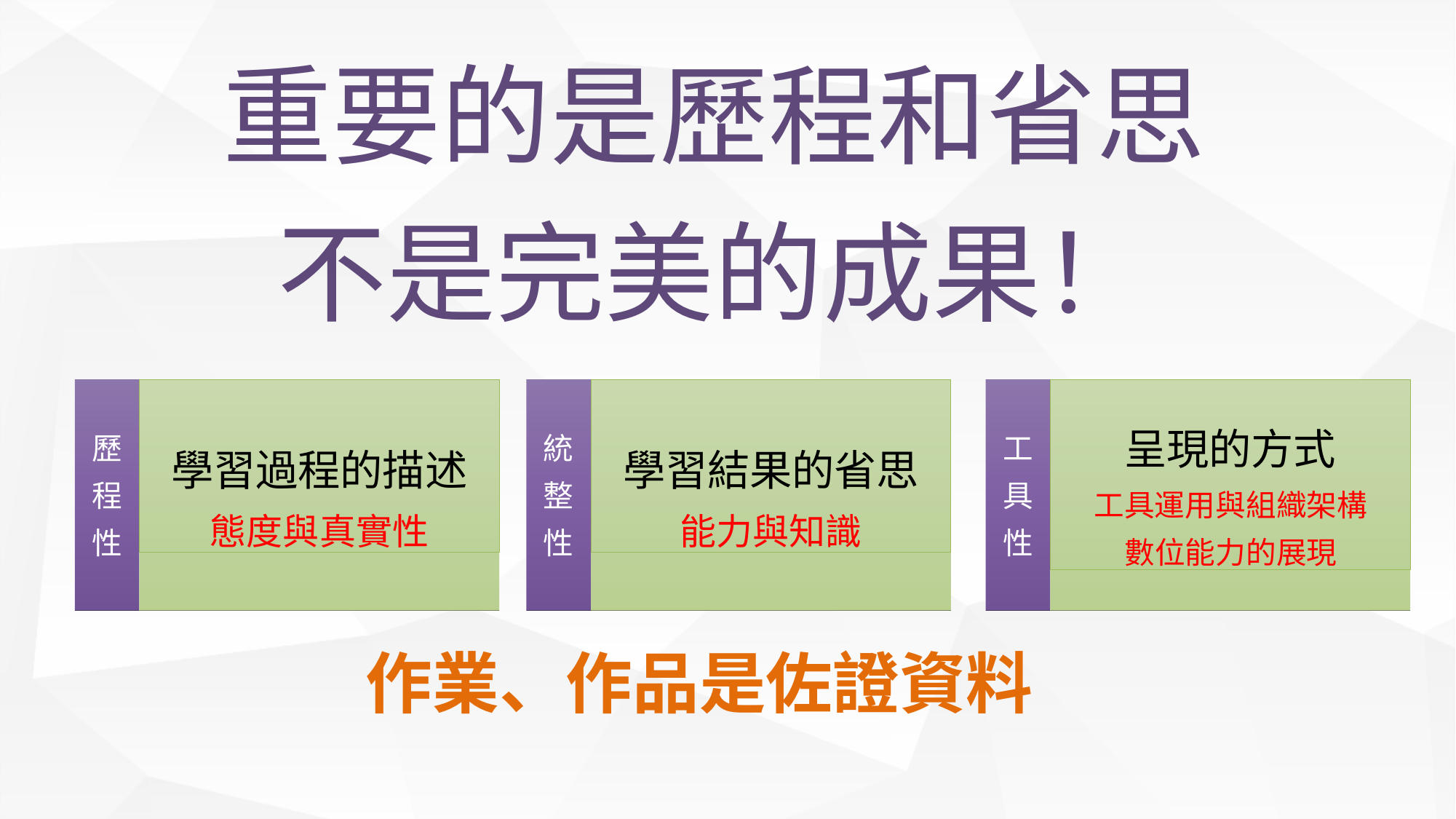

# 重要的是歷程和省思 不是完美的成果！

學習過程的描述
態度與真實性

學習結果的省思
能力與知識

呈現的方式
工具運用與組織架構 數位能力的展現
歷 程 性
統 整 性
工 具 性
作業、作品是佐證資料